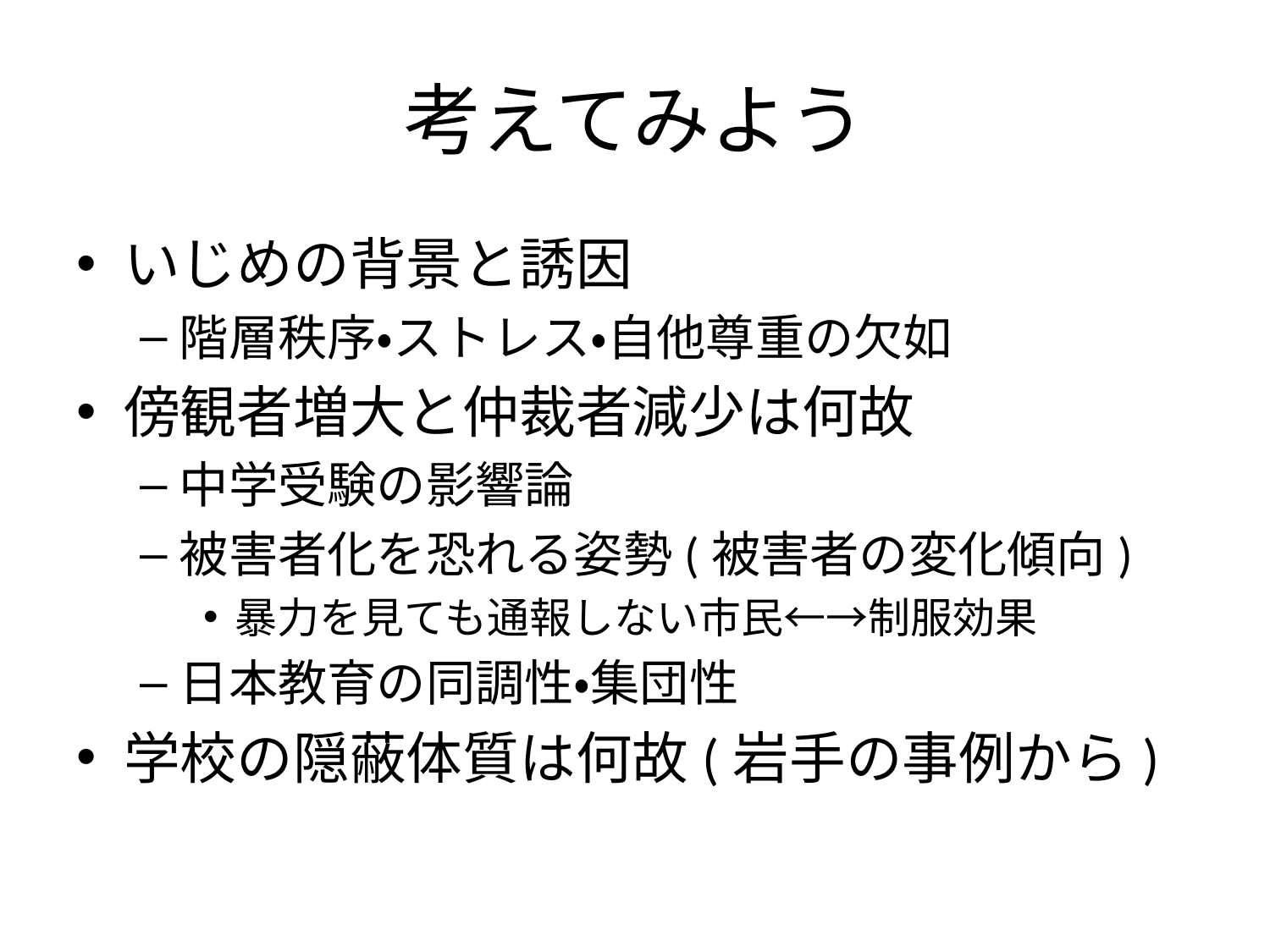

# 考えてみよう
いじめの背景と誘因
階層秩序・ストレス・自他尊重の欠如
傍観者増大と仲裁者減少は何故
中学受験の影響論
被害者化を恐れる姿勢(被害者の変化傾向)
暴力を見ても通報しない市民←→制服効果
日本教育の同調性・集団性
学校の隠蔽体質は何故(岩手の事例から)